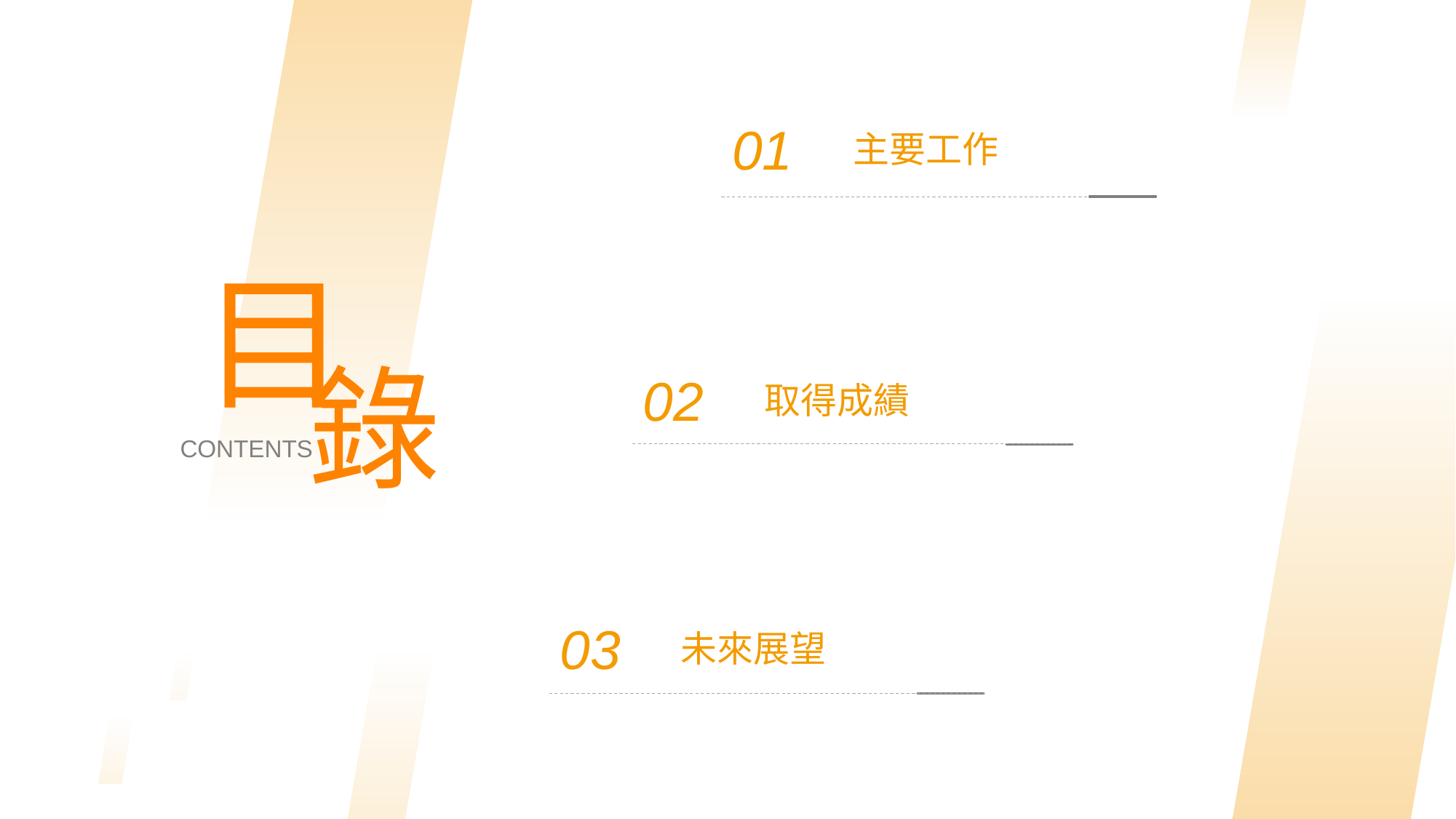

01
主要工作
目
錄
CONTENTS

02
取得成績
03
未來展望